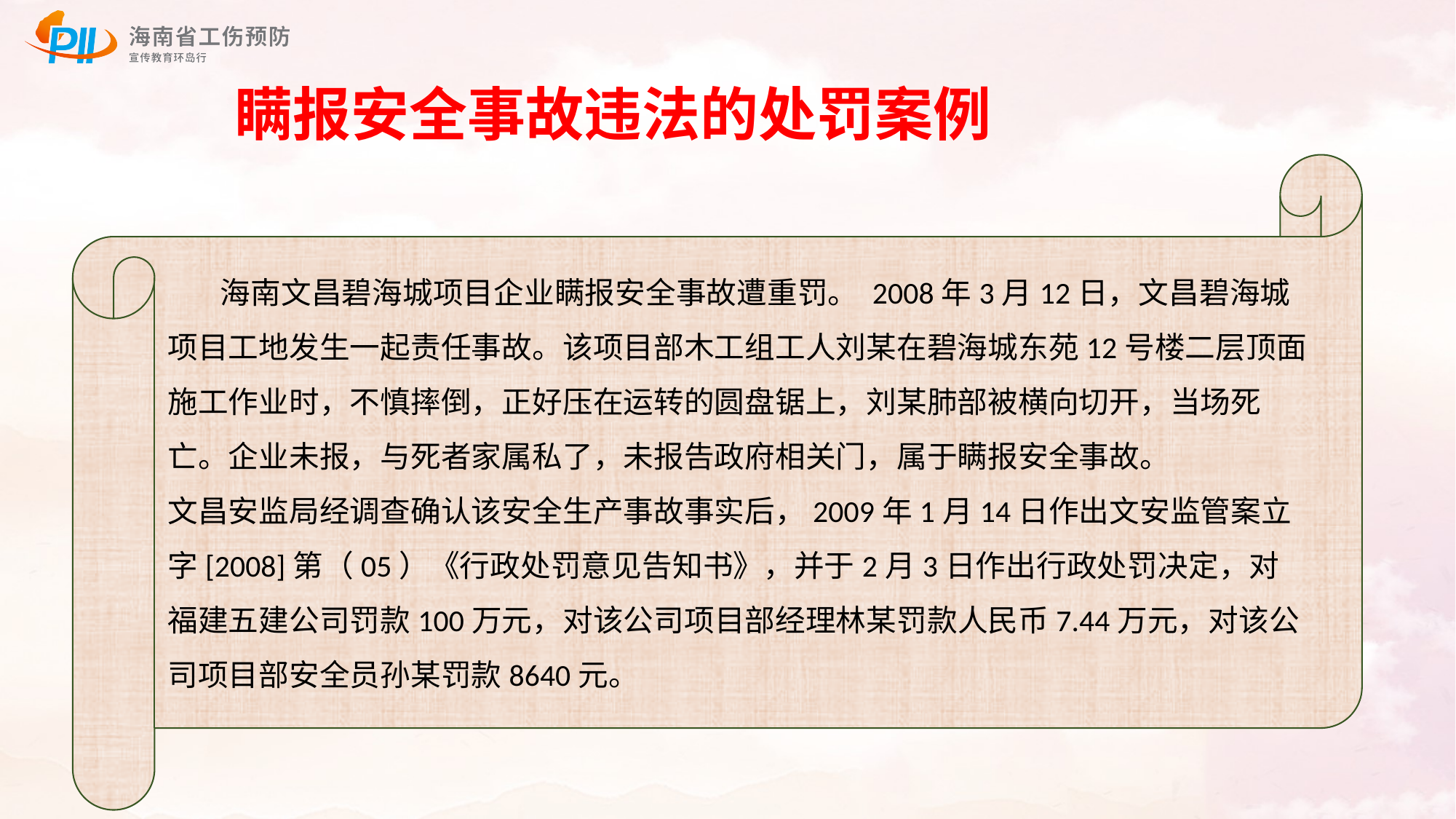

瞒报安全事故违法的处罚案例

       海南文昌碧海城项目企业瞒报安全事故遭重罚。 2008年3月12日，文昌碧海城项目工地发生一起责任事故。该项目部木工组工人刘某在碧海城东苑12号楼二层顶面施工作业时，不慎摔倒，正好压在运转的圆盘锯上，刘某肺部被横向切开，当场死亡。企业未报，与死者家属私了，未报告政府相关门，属于瞒报安全事故。
文昌安监局经调查确认该安全生产事故事实后，2009年1月14日作出文安监管案立字[2008]第（05）《行政处罚意见告知书》，并于2月3日作出行政处罚决定，对福建五建公司罚款100万元，对该公司项目部经理林某罚款人民币7.44万元，对该公司项目部安全员孙某罚款8640元。